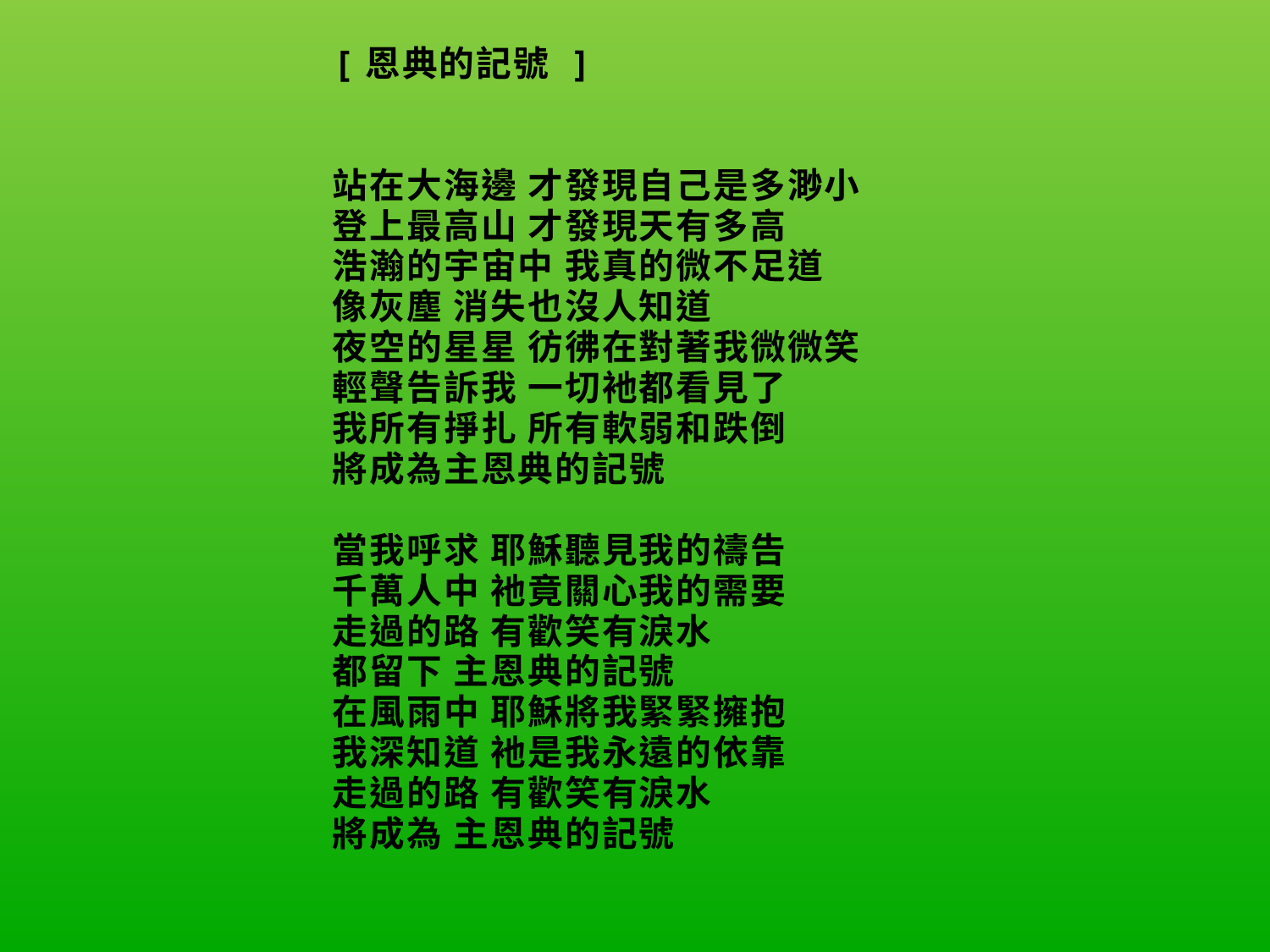

| [恩典的記號 ]     站在大海邊 才發現自己是多渺小 登上最高山 才發現天有多高 浩瀚的宇宙中 我真的微不足道 像灰塵 消失也沒人知道 夜空的星星 彷彿在對著我微微笑 輕聲告訴我 一切衪都看見了 我所有掙扎 所有軟弱和跌倒 將成為主恩典的記號   當我呼求 耶穌聽見我的禱告 千萬人中 衪竟關心我的需要 走過的路 有歡笑有淚水 都留下 主恩典的記號 在風雨中 耶穌將我緊緊擁抱 我深知道 衪是我永遠的依靠 走過的路 有歡笑有淚水 將成為 主恩典的記號 |
| --- |